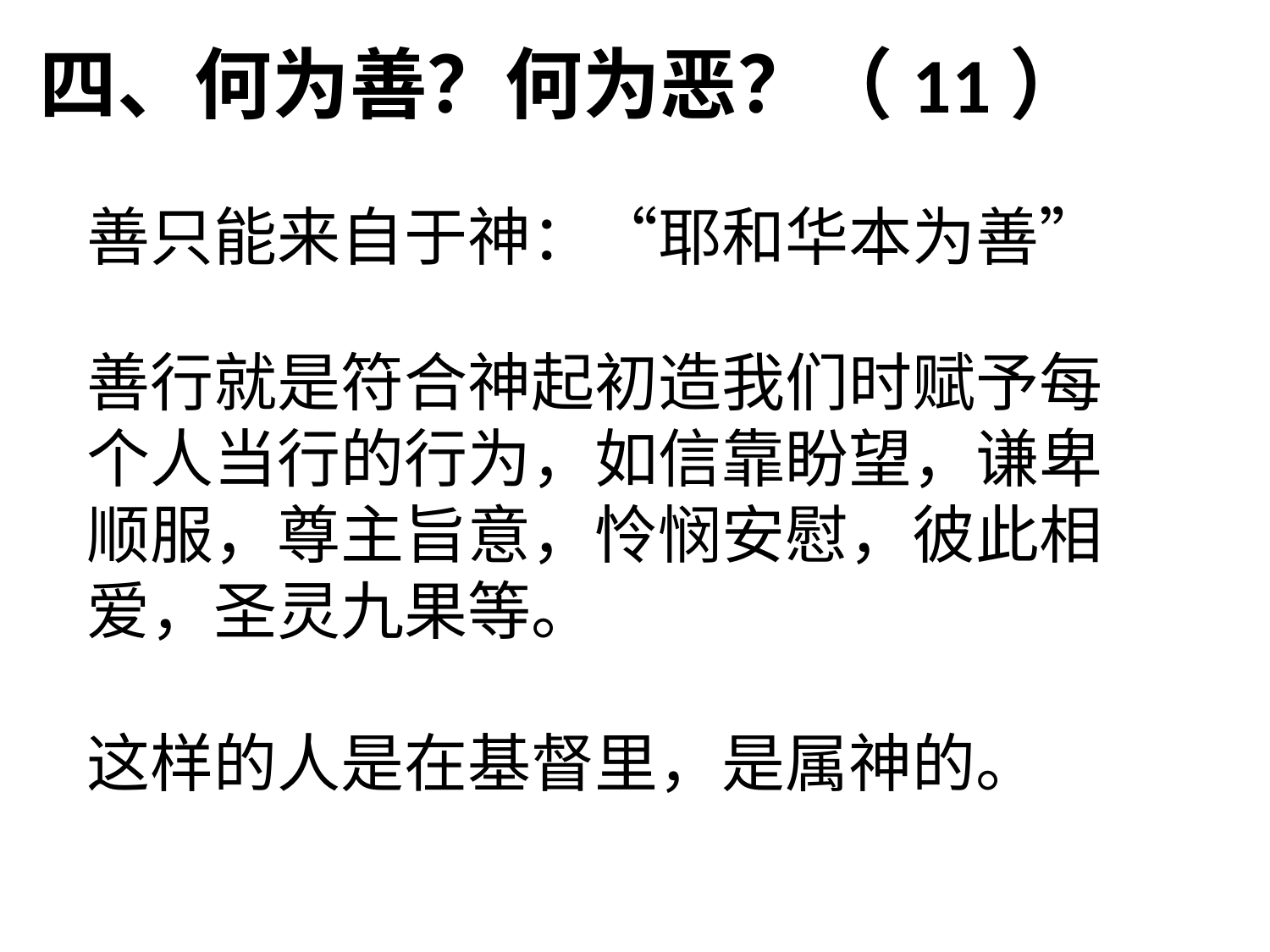

四、何为善？何为恶？（11）
善只能来自于神：“耶和华本为善”
善行就是符合神起初造我们时赋予每个人当行的行为，如信靠盼望，谦卑顺服，尊主旨意，怜悯安慰，彼此相爱，圣灵九果等。

这样的人是在基督里，是属神的。